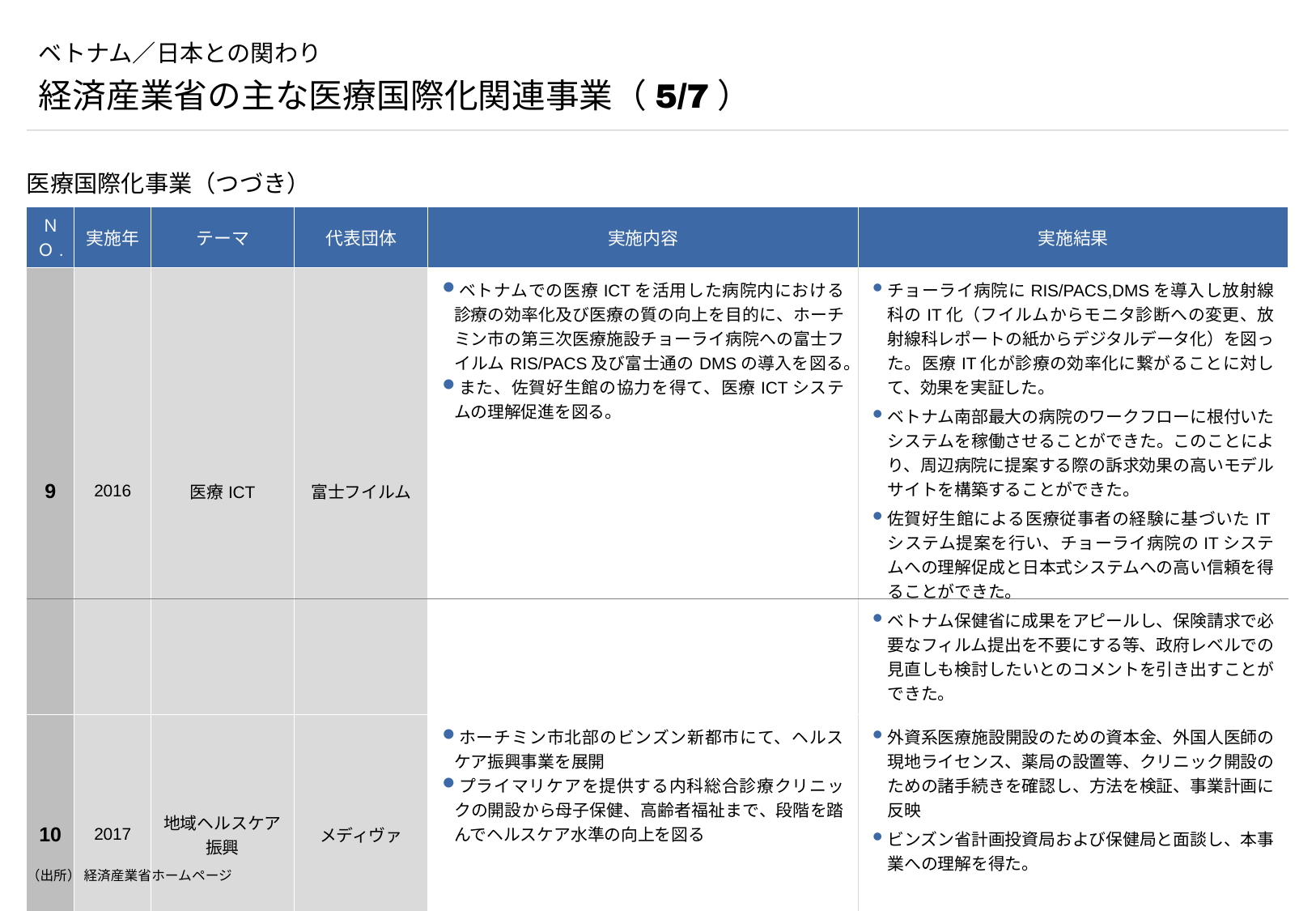

# ベトナム／日本との関わり
経済産業省の主な医療国際化関連事業（5/7）
医療国際化事業（つづき）
| ＮＯ. | 実施年 | テーマ | 代表団体 | 実施内容 | 実施結果 |
| --- | --- | --- | --- | --- | --- |
| 9 | 2016 | 医療ICT | 富士フイルム | ベトナムでの医療ICTを活用した病院内における診療の効率化及び医療の質の向上を目的に、ホーチミン市の第三次医療施設チョーライ病院への富士フイルムRIS/PACS及び富士通のDMSの導入を図る。 また、佐賀好生館の協力を得て、医療ICTシステムの理解促進を図る。 | チョーライ病院にRIS/PACS,DMSを導入し放射線科のIT化（フイルムからモニタ診断への変更、放射線科レポートの紙からデジタルデータ化）を図った。医療IT化が診療の効率化に繋がることに対して、効果を実証した。 ベトナム南部最大の病院のワークフローに根付いたシステムを稼働させることができた。このことにより、周辺病院に提案する際の訴求効果の高いモデルサイトを構築することができた。 佐賀好生館による医療従事者の経験に基づいたITシステム提案を行い、チョーライ病院のITシステムへの理解促成と日本式システムへの高い信頼を得ることができた。 ベトナム保健省に成果をアピールし、保険請求で必要なフィルム提出を不要にする等、政府レベルでの見直しも検討したいとのコメントを引き出すことができた。 |
| 10 | 2017 | 地域ヘルスケア振興 | メディヴァ | ホーチミン市北部のビンズン新都市にて、ヘルスケア振興事業を展開 プライマリケアを提供する内科総合診療クリニックの開設から母子保健、高齢者福祉まで、段階を踏んでヘルスケア水準の向上を図る | 外資系医療施設開設のための資本金、外国人医師の現地ライセンス、薬局の設置等、クリニック開設のための諸手続きを確認し、方法を検証、事業計画に反映 ビンズン省計画投資局および保健局と面談し、本事業への理解を得た。 |
（出所） 経済産業省ホームページ